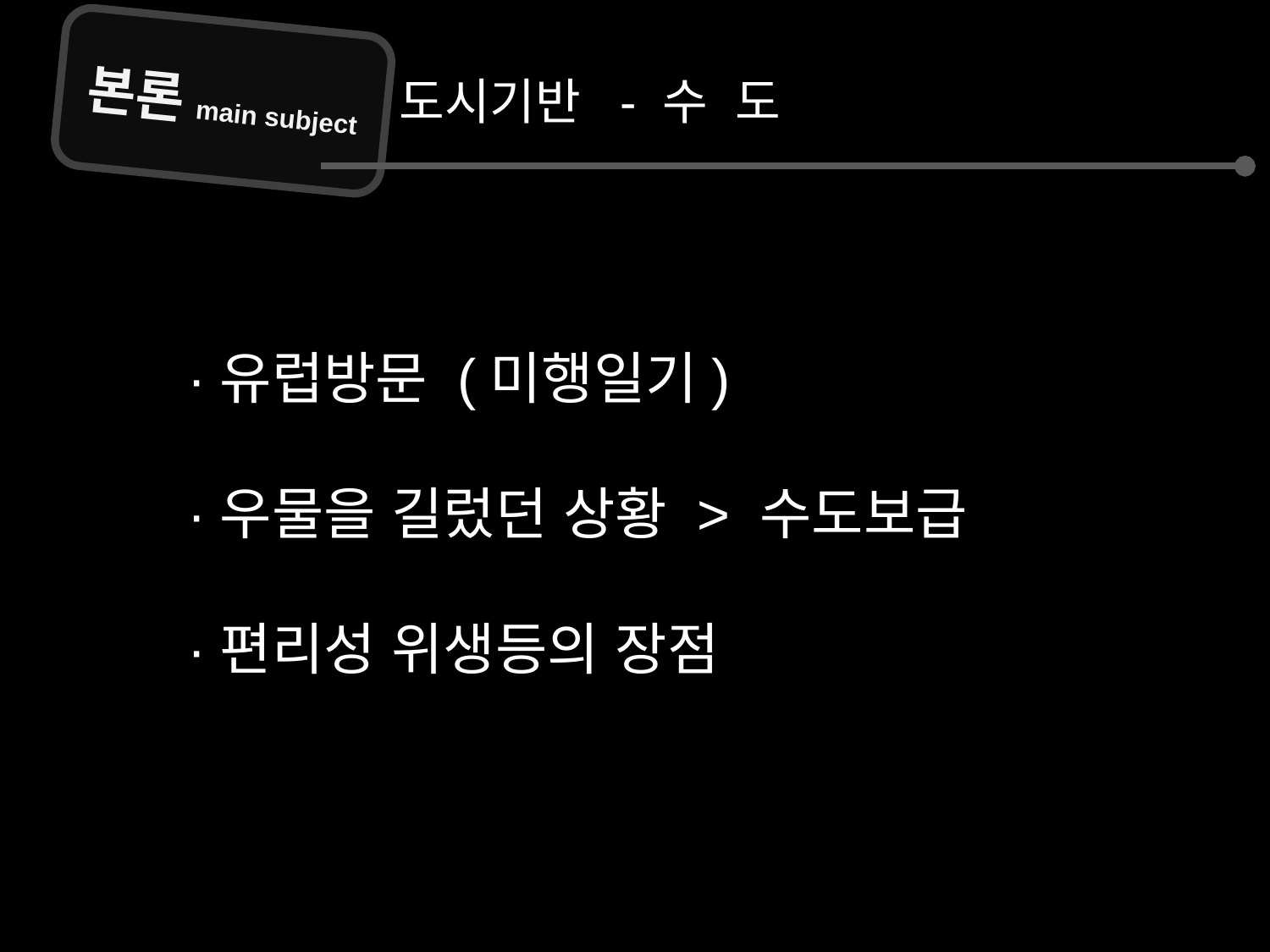

본론main subject
도시기반  - 수  도
·유럽방문 (미행일기)

·우물을 길렀던 상황 > 수도보급

·편리성 위생등의 장점